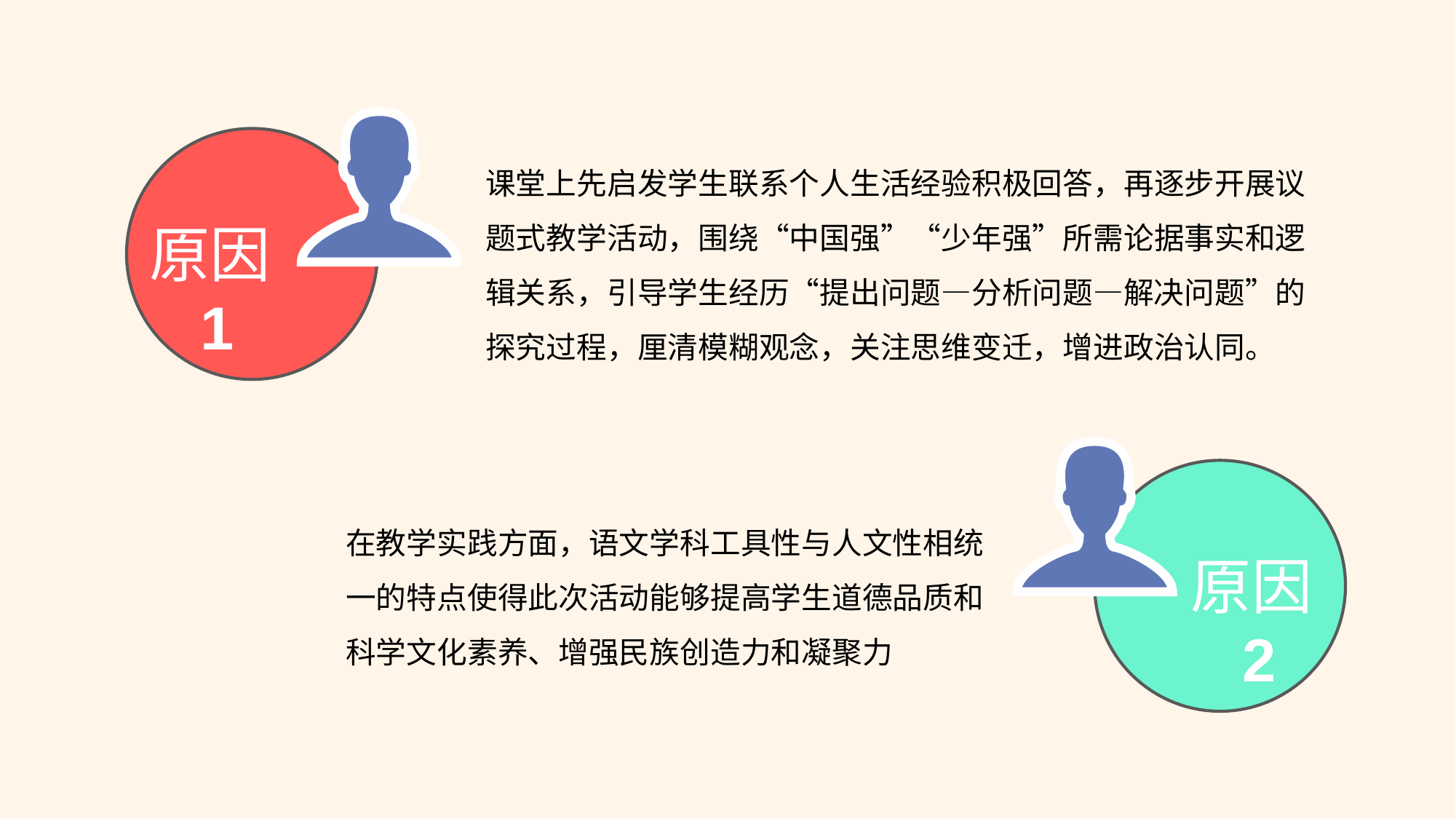

原因1
课堂上先启发学生联系个人生活经验积极回答，再逐步开展议题式教学活动，围绕“中国强”“少年强”所需论据事实和逻辑关系，引导学生经历“提出问题—分析问题—解决问题”的探究过程，厘清模糊观念，关注思维变迁，增进政治认同。

原因2
在教学实践方面，语文学科工具性与人文性相统一的特点使得此次活动能够提高学生道德品质和科学文化素养、增强民族创造力和凝聚力